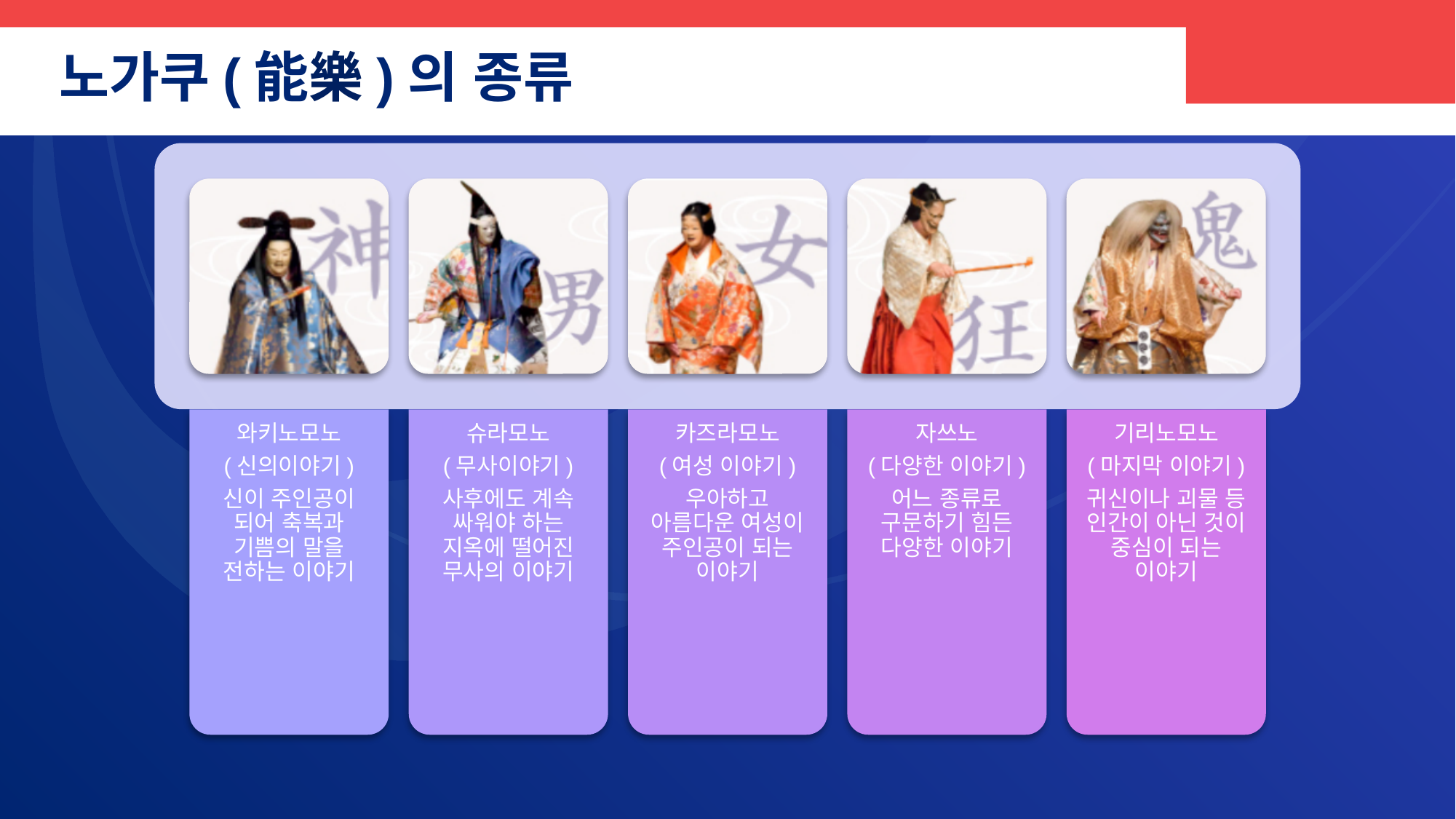

# 노가쿠(能樂)의 종류
와키노모노
(신의이야기)
신이 주인공이 되어 축복과 기쁨의 말을 전하는 이야기
슈라모노
(무사이야기)
사후에도 계속 싸워야 하는 지옥에 떨어진 무사의 이야기
카즈라모노
(여성 이야기)
우아하고 아름다운 여성이 주인공이 되는 이야기
자쓰노
(다양한 이야기)
어느 종류로 구문하기 힘든 다양한 이야기
기리노모노
(마지막 이야기)
귀신이나 괴물 등 인간이 아닌 것이 중심이 되는 이야기